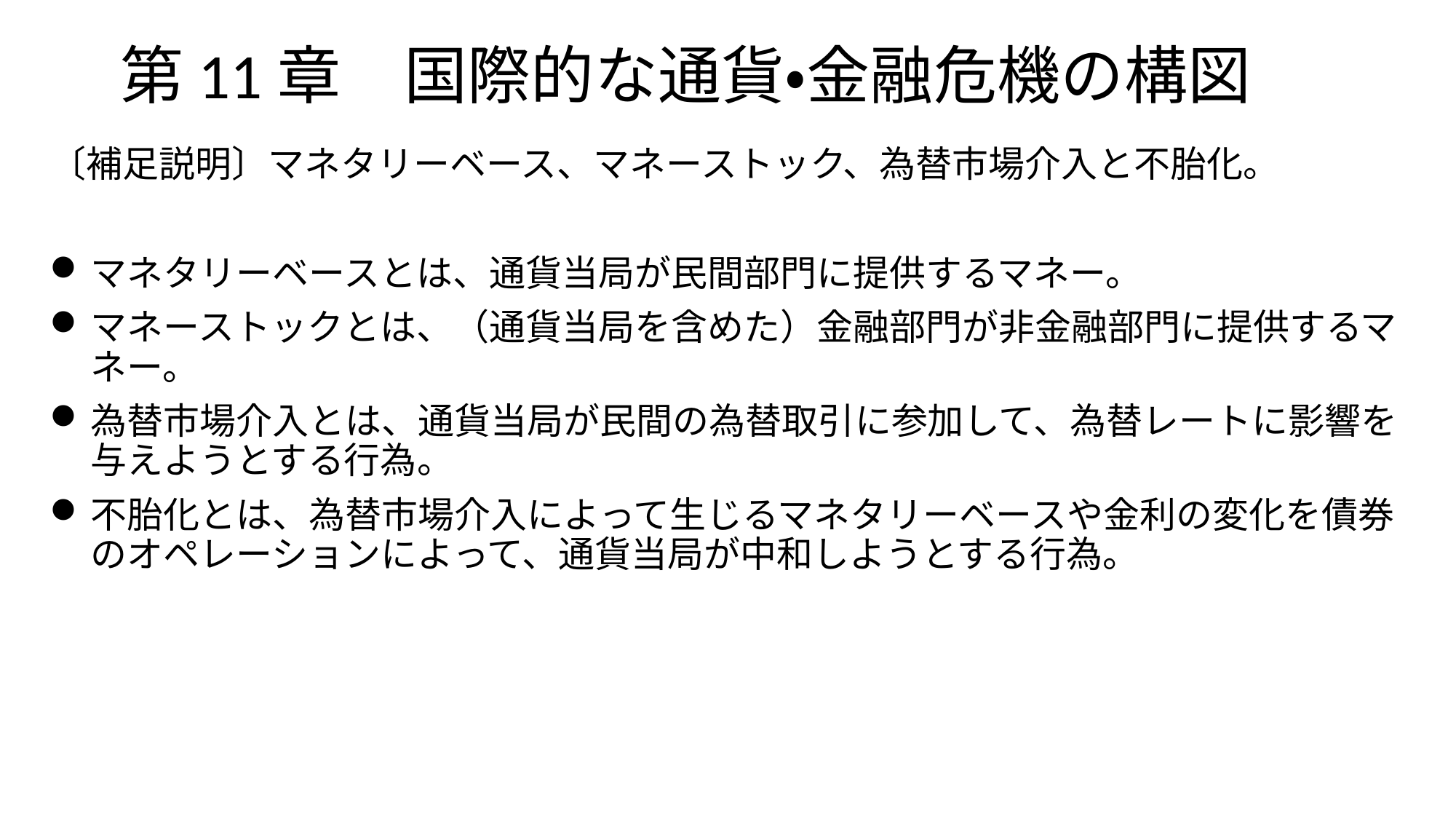

# 第11章　国際的な通貨・金融危機の構図
〔補足説明〕マネタリーベース、マネーストック、為替市場介入と不胎化。

マネタリーベースとは、通貨当局が民間部門に提供するマネー。
マネーストックとは、（通貨当局を含めた）金融部門が非金融部門に提供するマネー。
為替市場介入とは、通貨当局が民間の為替取引に参加して、為替レートに影響を与えようとする行為。
不胎化とは、為替市場介入によって生じるマネタリーベースや金利の変化を債券のオペレーションによって、通貨当局が中和しようとする行為。